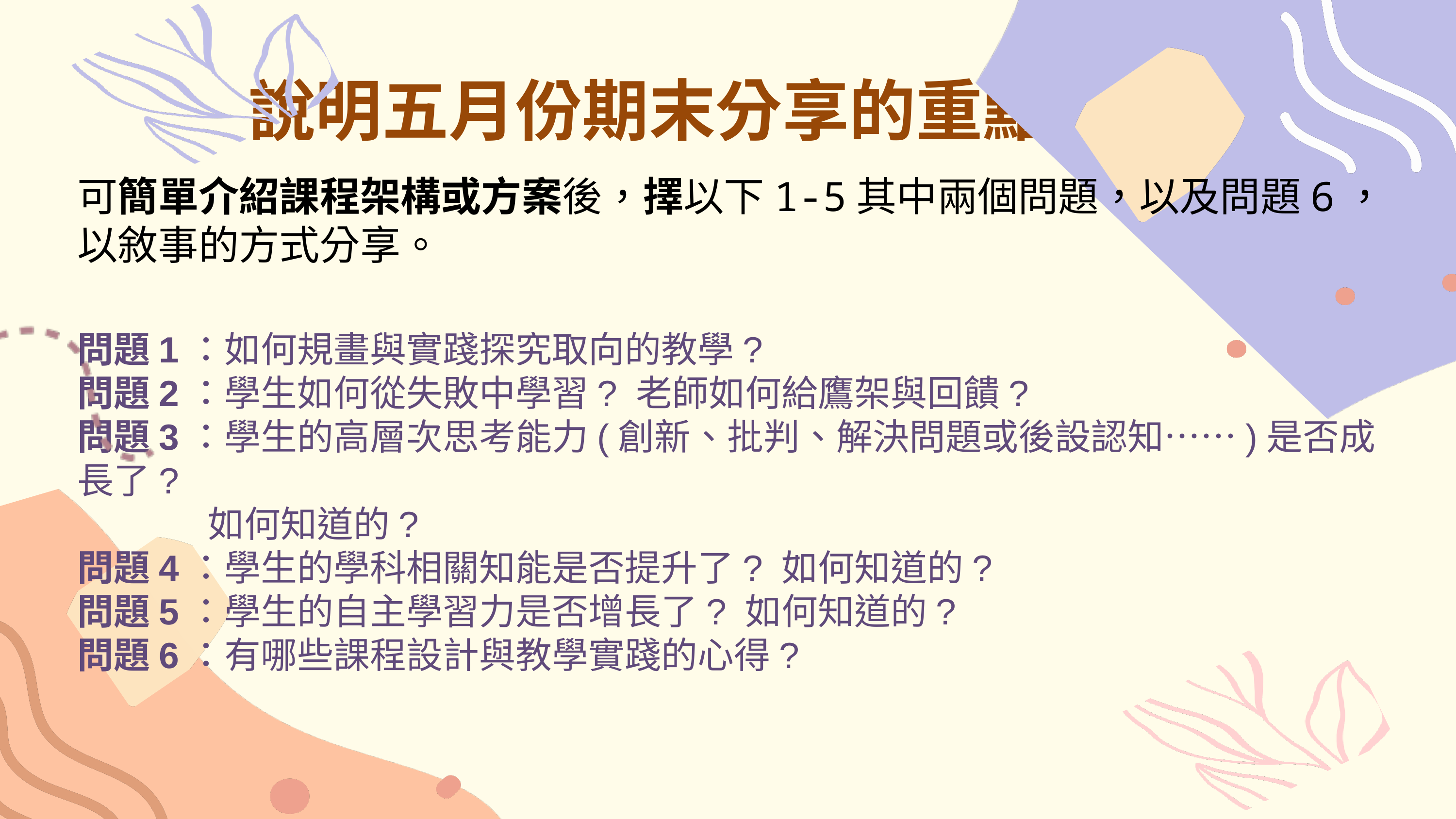

說明五月份期末分享的重點

可簡單介紹課程架構或方案後，擇以下1-5其中兩個問題，以及問題6，以敘事的方式分享。

問題1：如何規畫與實踐探究取向的教學?
問題2：學生如何從失敗中學習? 老師如何給鷹架與回饋?
問題3：學生的高層次思考能力(創新、批判、解決問題或後設認知……)是否成長了?
               如何知道的?
問題4：學生的學科相關知能是否提升了? 如何知道的?
問題5：學生的自主學習力是否增長了? 如何知道的?
問題6：有哪些課程設計與教學實踐的心得?